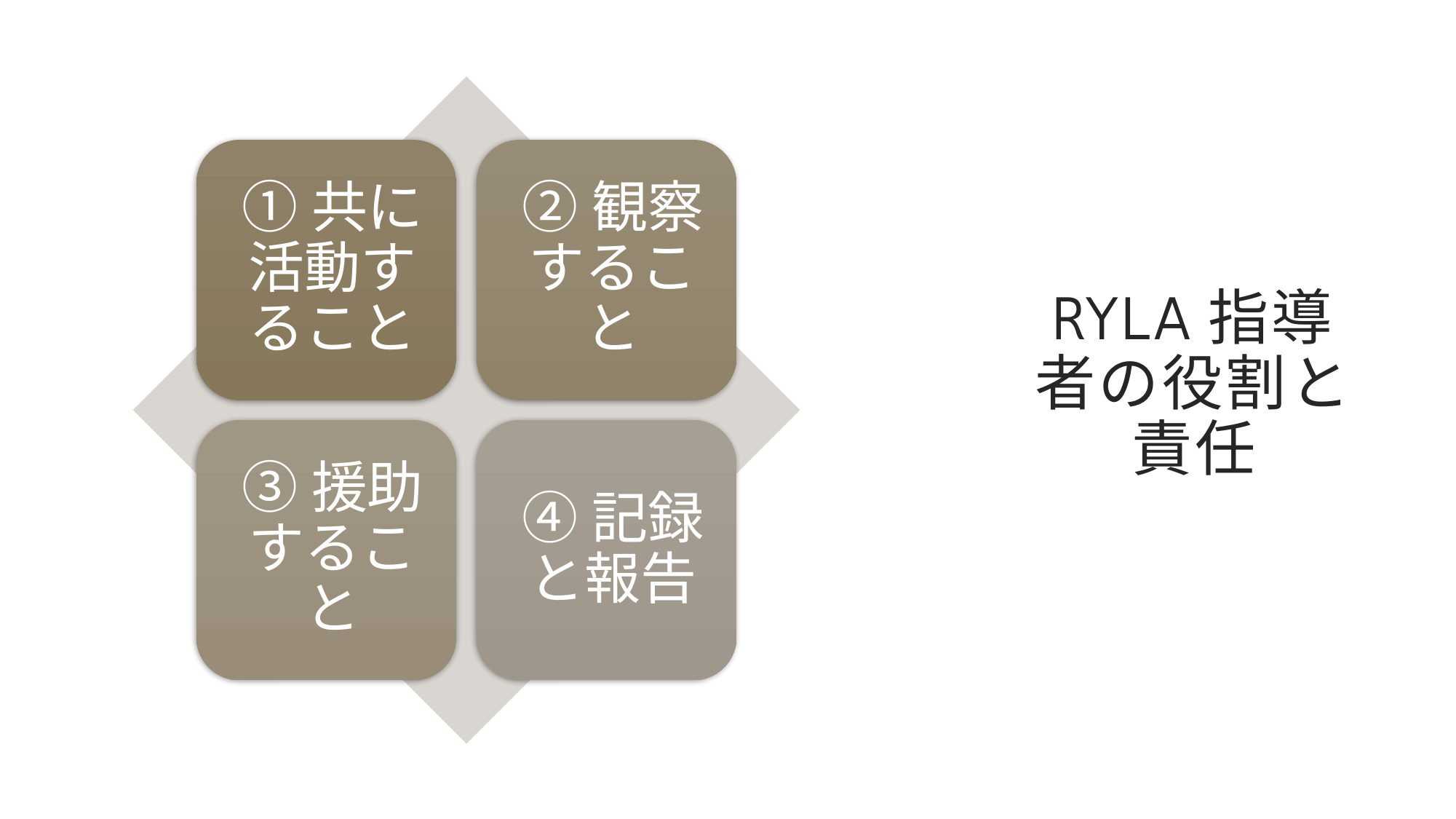

①共に活動すること
②観察すること
③援助すること
④記録と報告
# RYLA指導者の役割と責任